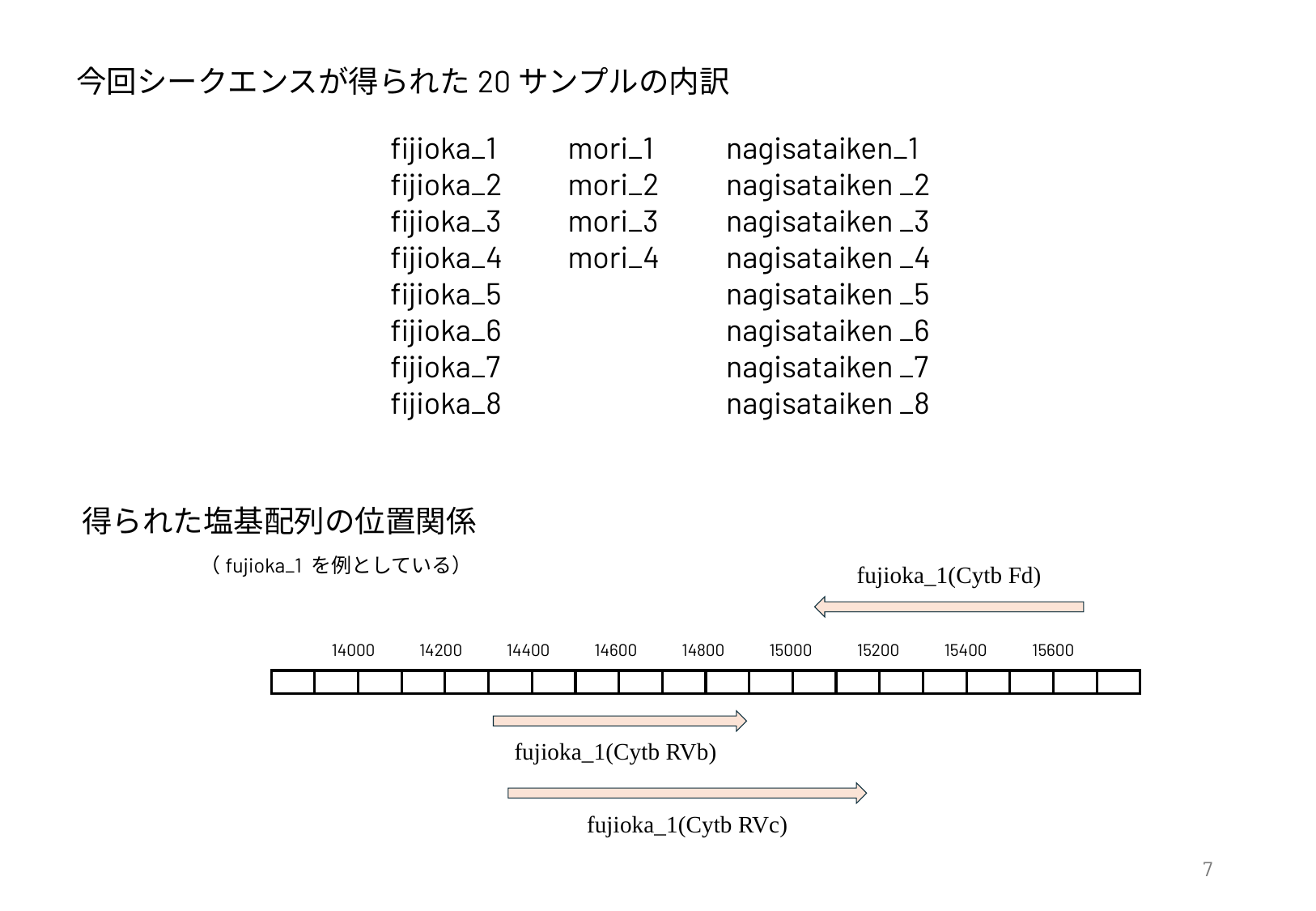

今回シークエンスが得られた20サンプルの内訳
fijioka_1
fijioka_2
fijioka_3
fijioka_4
fijioka_5
fijioka_6
fijioka_7
fijioka_8
mori_1
mori_2
mori_3
mori_4
nagisataiken_1
nagisataiken _2
nagisataiken _3
nagisataiken _4
nagisataiken _5
nagisataiken _6
nagisataiken _7
nagisataiken _8
得られた塩基配列の位置関係
（fujioka_1 を例としている）
fujioka_1(Cytb Fd)

14000
14200
14400
14600
14800
15000
15200
15400
15600

fujioka_1(Cytb RVb)

fujioka_1(Cytb RVc)
7